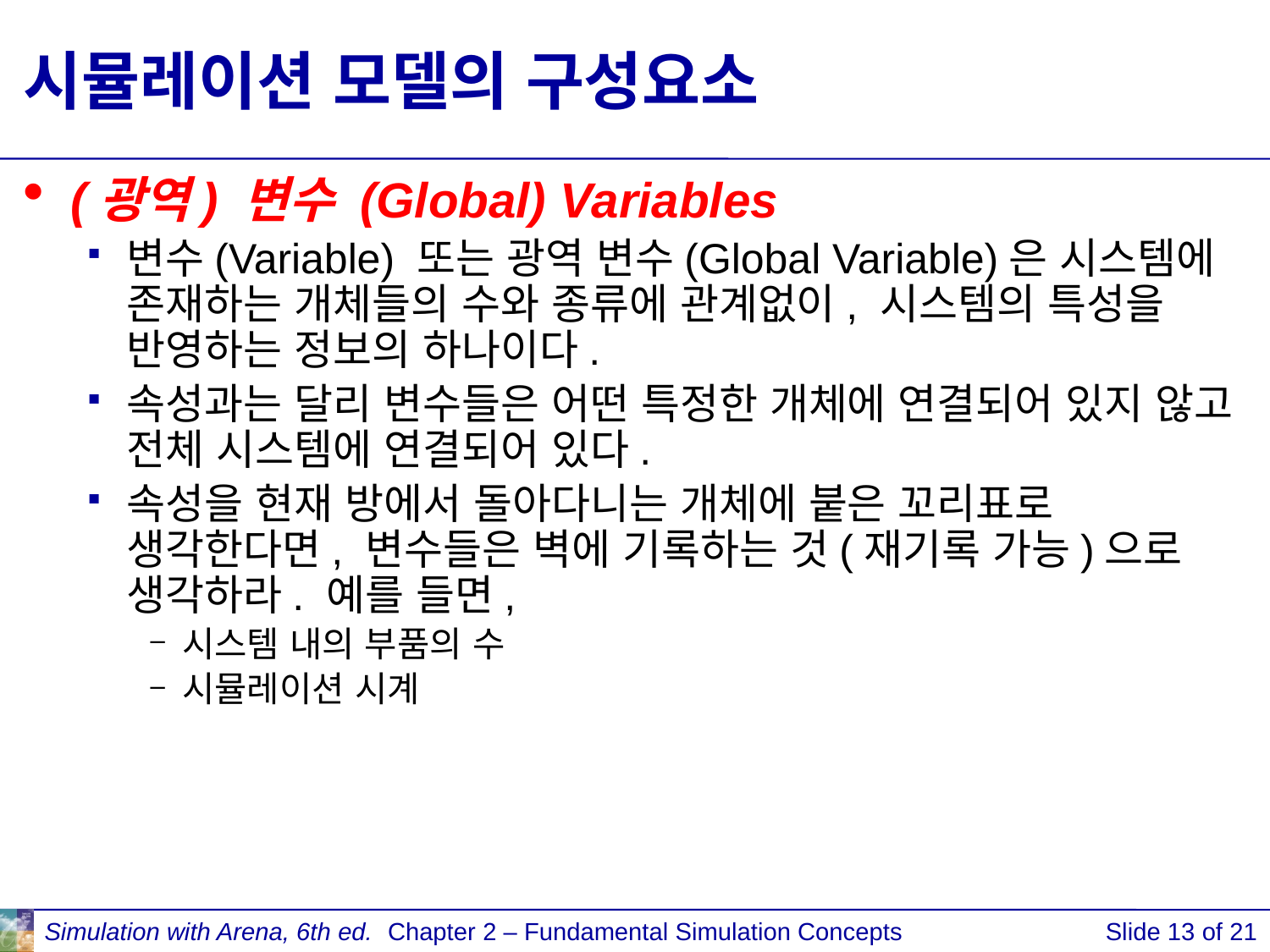

# 시뮬레이션 모델의 구성요소
(광역) 변수 (Global) Variables
변수(Variable) 또는 광역 변수(Global Variable)은 시스템에 존재하는 개체들의 수와 종류에 관계없이, 시스템의 특성을 반영하는 정보의 하나이다.
속성과는 달리 변수들은 어떤 특정한 개체에 연결되어 있지 않고 전체 시스템에 연결되어 있다.
속성을 현재 방에서 돌아다니는 개체에 붙은 꼬리표로 생각한다면, 변수들은 벽에 기록하는 것(재기록 가능)으로 생각하라. 예를 들면,
시스템 내의 부품의 수
시뮬레이션 시계
Simulation with Arena, 6th ed.
Chapter 2 – Fundamental Simulation Concepts
Slide 13 of 21